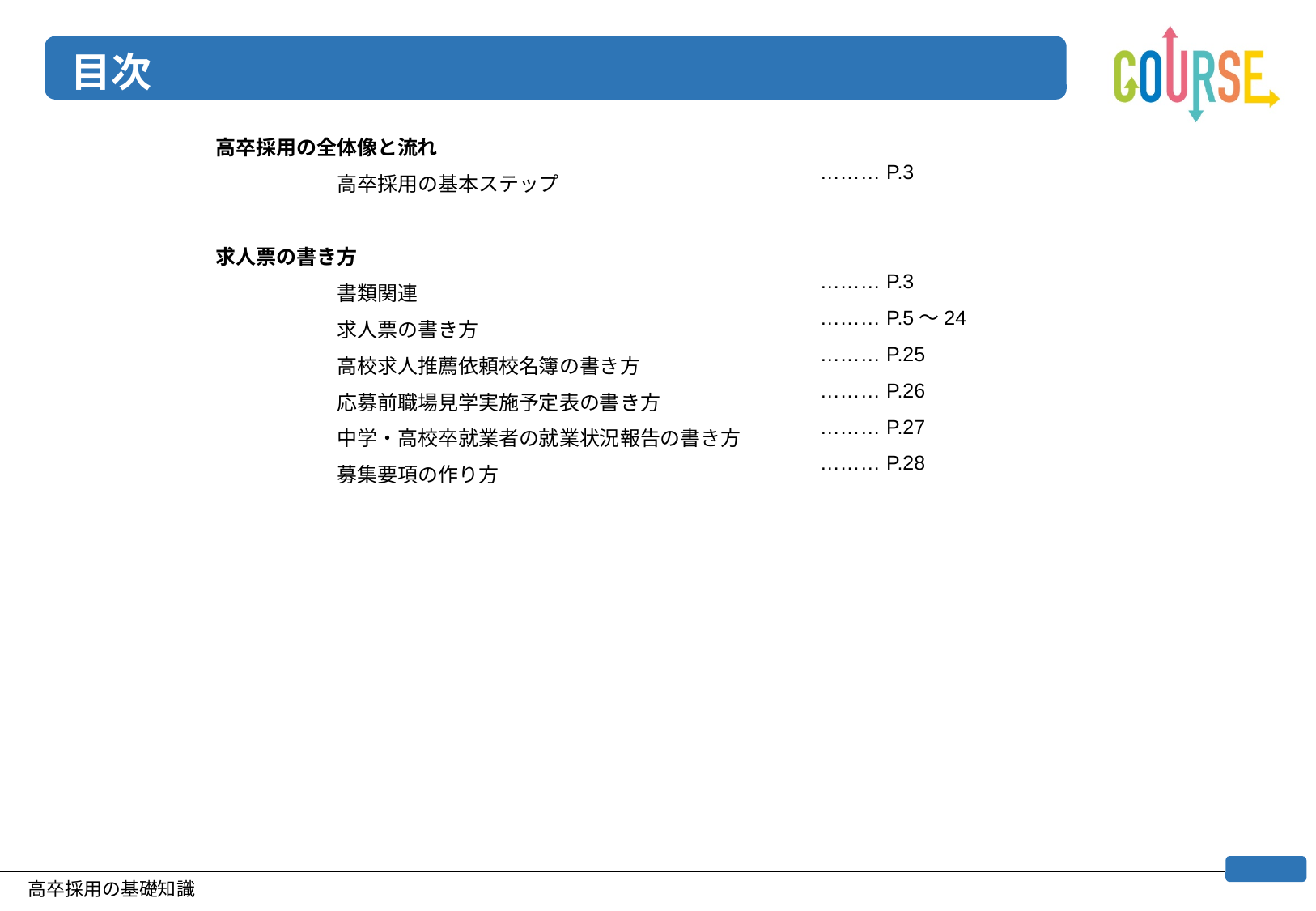

# 目次
高卒採用の全体像と流れ
	高卒採用の基本ステップ

求人票の書き方
	書類関連
	求人票の書き方
	高校求人推薦依頼校名簿の書き方
	応募前職場見学実施予定表の書き方
	中学・高校卒就業者の就業状況報告の書き方
	募集要項の作り方

……… P.3

……… P.3
……… P.5～24
……… P.25
……… P.26
……… P.27
……… P.28
2
高卒採用の基礎知識